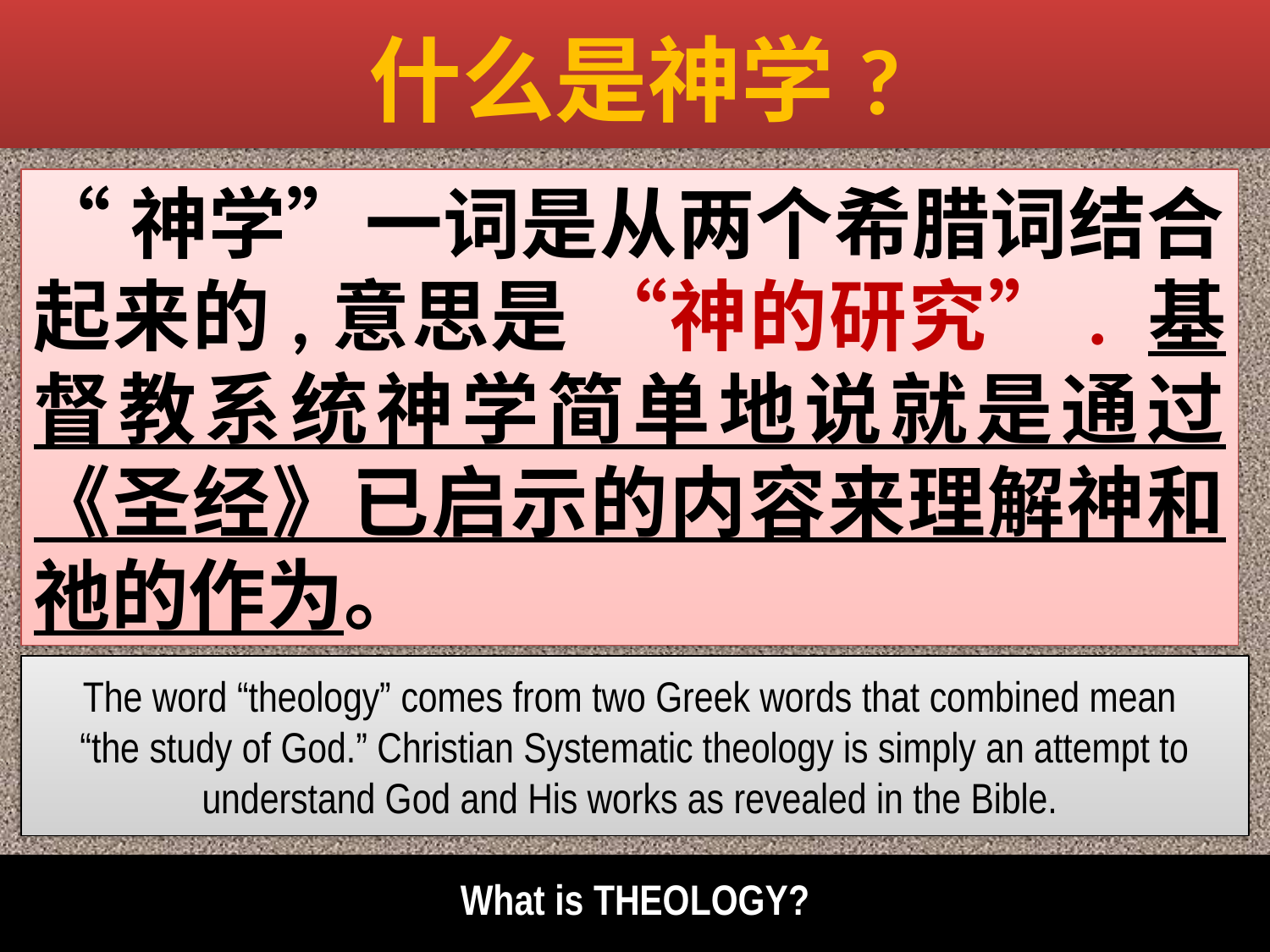

# 什么是神学?
“神学”一词是从两个希腊词结合起来的,意思是 “神的研究”. 基督教系统神学简单地说就是通过《圣经》已启示的内容来理解神和祂的作为。
The word “theology” comes from two Greek words that combined mean
“the study of God.” Christian Systematic theology is simply an attempt to understand God and His works as revealed in the Bible.
What is THEOLOGY?